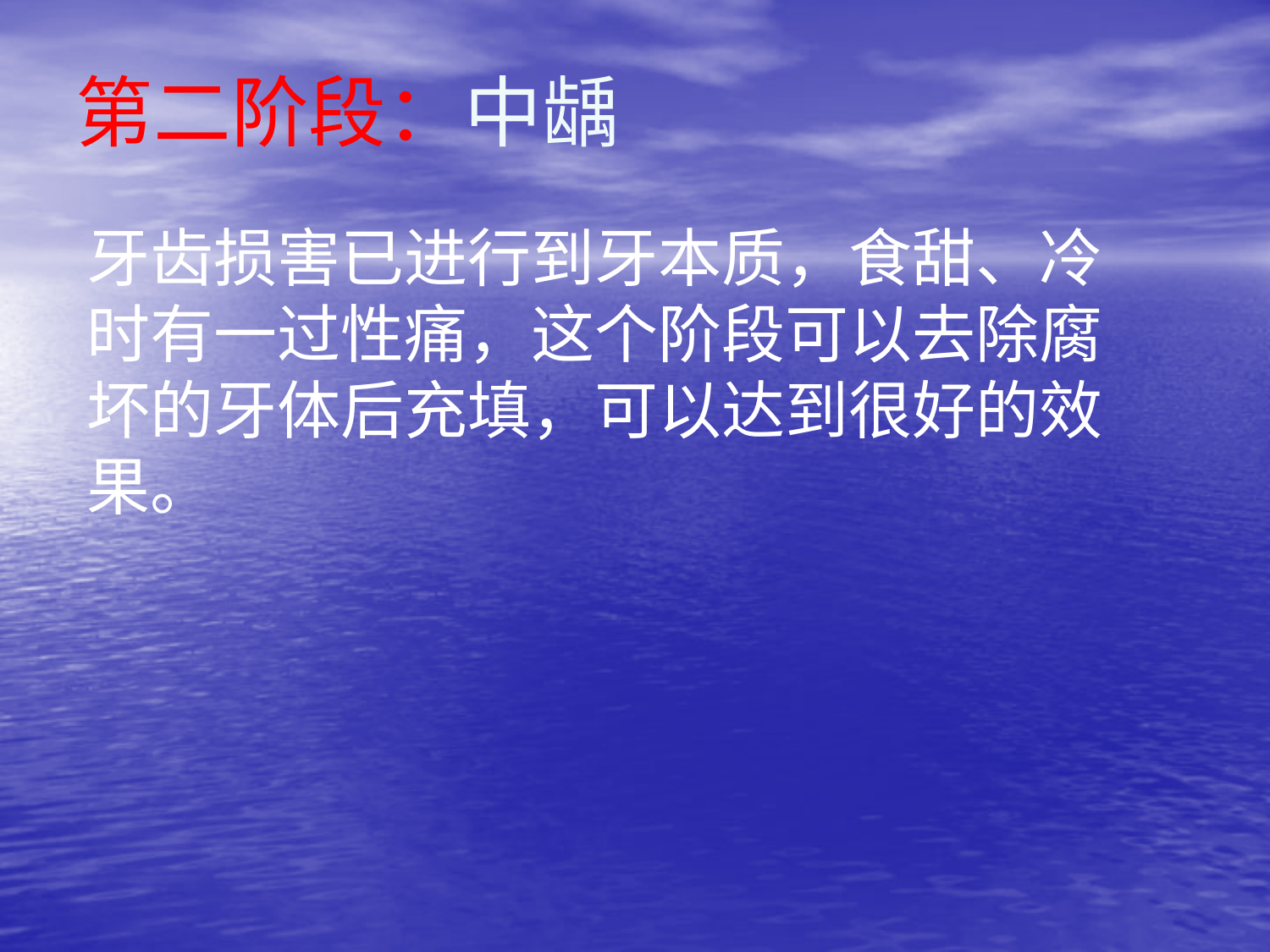

# 第二阶段：中龋
牙齿损害已进行到牙本质，食甜、冷时有一过性痛，这个阶段可以去除腐坏的牙体后充填，可以达到很好的效果。